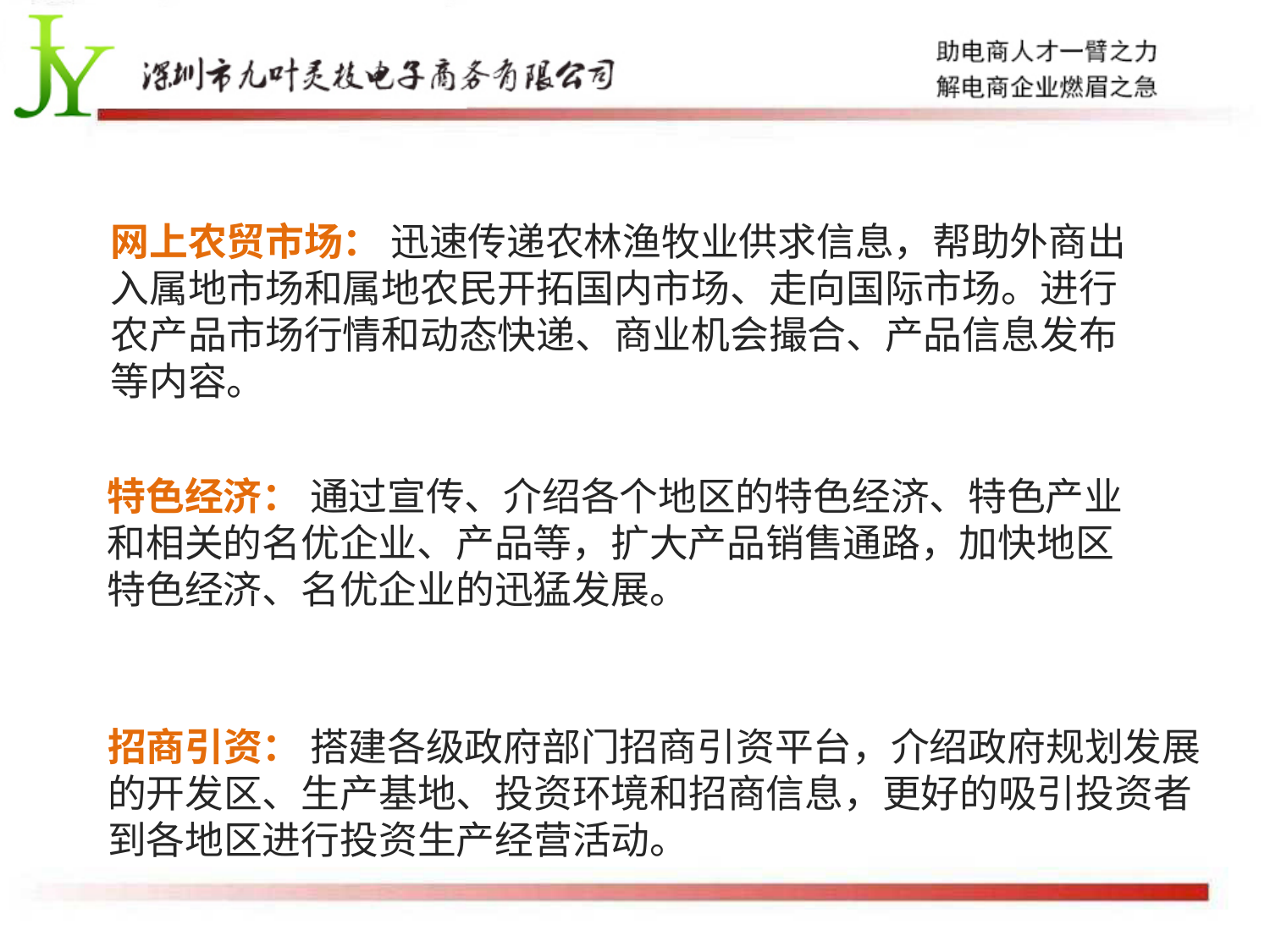

网上农贸市场： 迅速传递农林渔牧业供求信息，帮助外商出入属地市场和属地农民开拓国内市场、走向国际市场。进行农产品市场行情和动态快递、商业机会撮合、产品信息发布等内容。
特色经济： 通过宣传、介绍各个地区的特色经济、特色产业和相关的名优企业、产品等，扩大产品销售通路，加快地区特色经济、名优企业的迅猛发展。
招商引资： 搭建各级政府部门招商引资平台，介绍政府规划发展的开发区、生产基地、投资环境和招商信息，更好的吸引投资者到各地区进行投资生产经营活动。